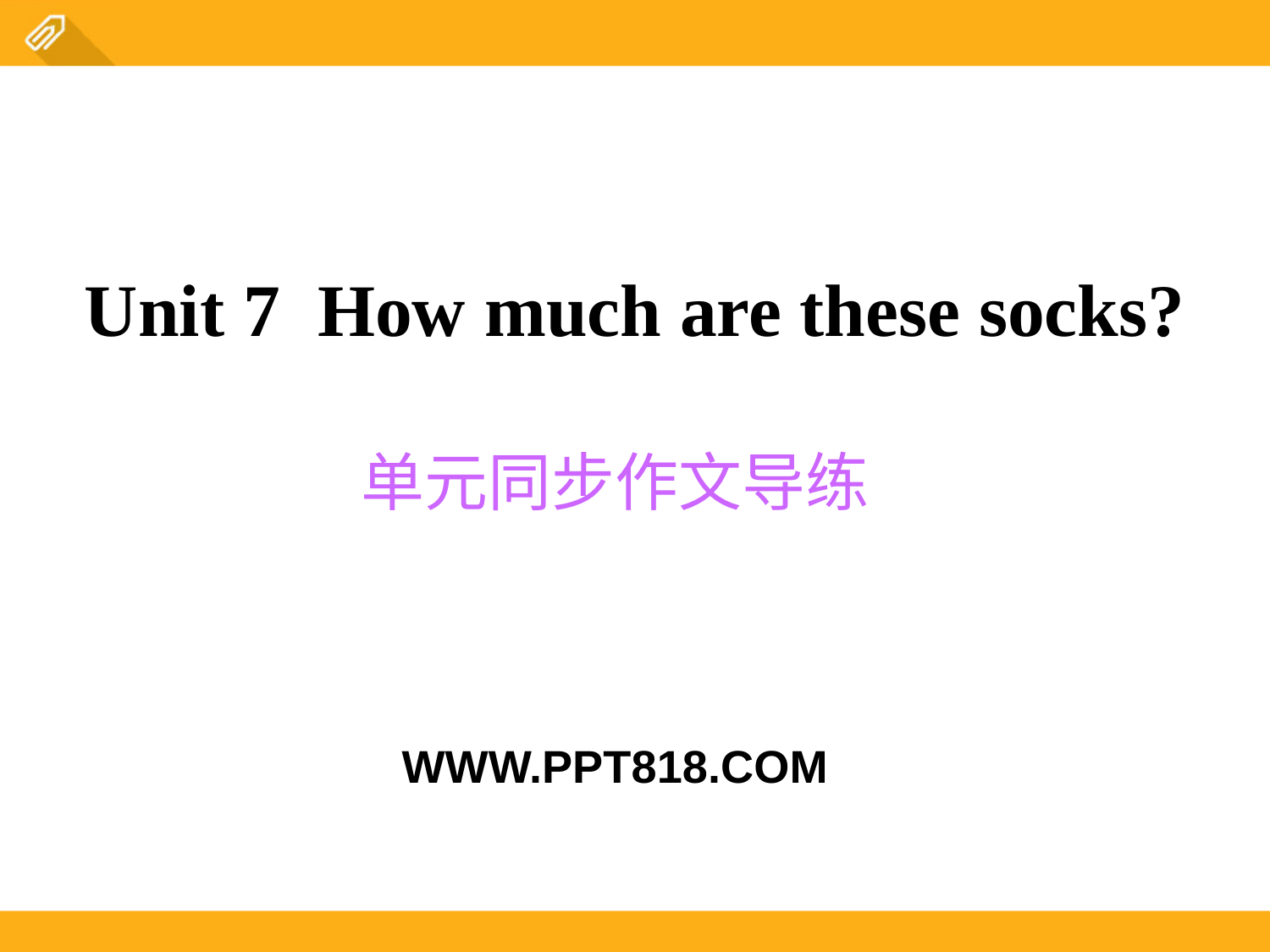

Unit 7  How much are these socks?
单元同步作文导练
WWW.PPT818.COM